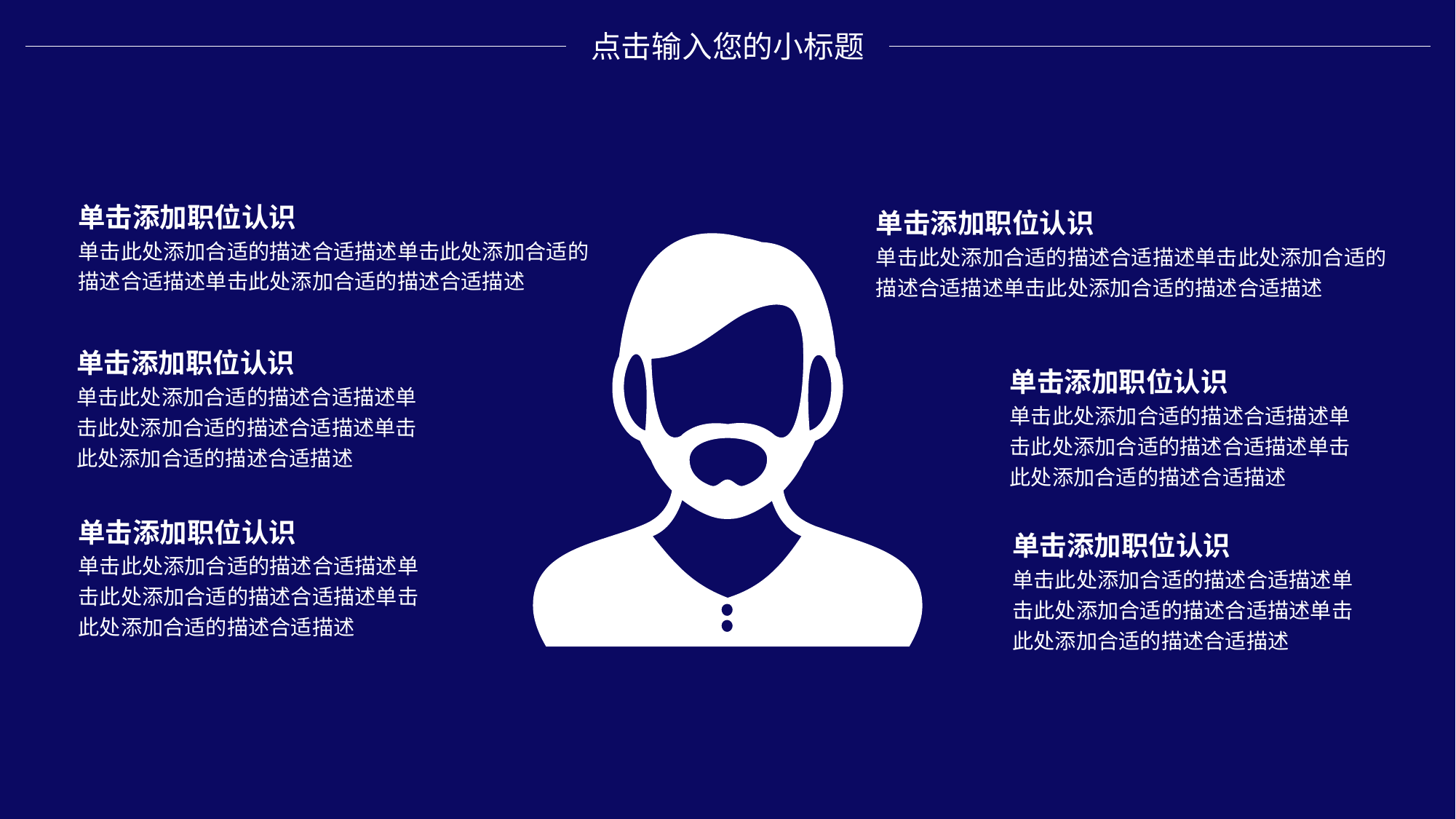

点击输入您的小标题
单击添加职位认识
单击此处添加合适的描述合适描述单击此处添加合适的描述合适描述单击此处添加合适的描述合适描述
单击添加职位认识
单击此处添加合适的描述合适描述单击此处添加合适的描述合适描述单击此处添加合适的描述合适描述

单击添加职位认识
单击此处添加合适的描述合适描述单击此处添加合适的描述合适描述单击此处添加合适的描述合适描述
单击添加职位认识
单击此处添加合适的描述合适描述单击此处添加合适的描述合适描述单击此处添加合适的描述合适描述
单击添加职位认识
单击此处添加合适的描述合适描述单击此处添加合适的描述合适描述单击此处添加合适的描述合适描述
单击添加职位认识
单击此处添加合适的描述合适描述单击此处添加合适的描述合适描述单击此处添加合适的描述合适描述